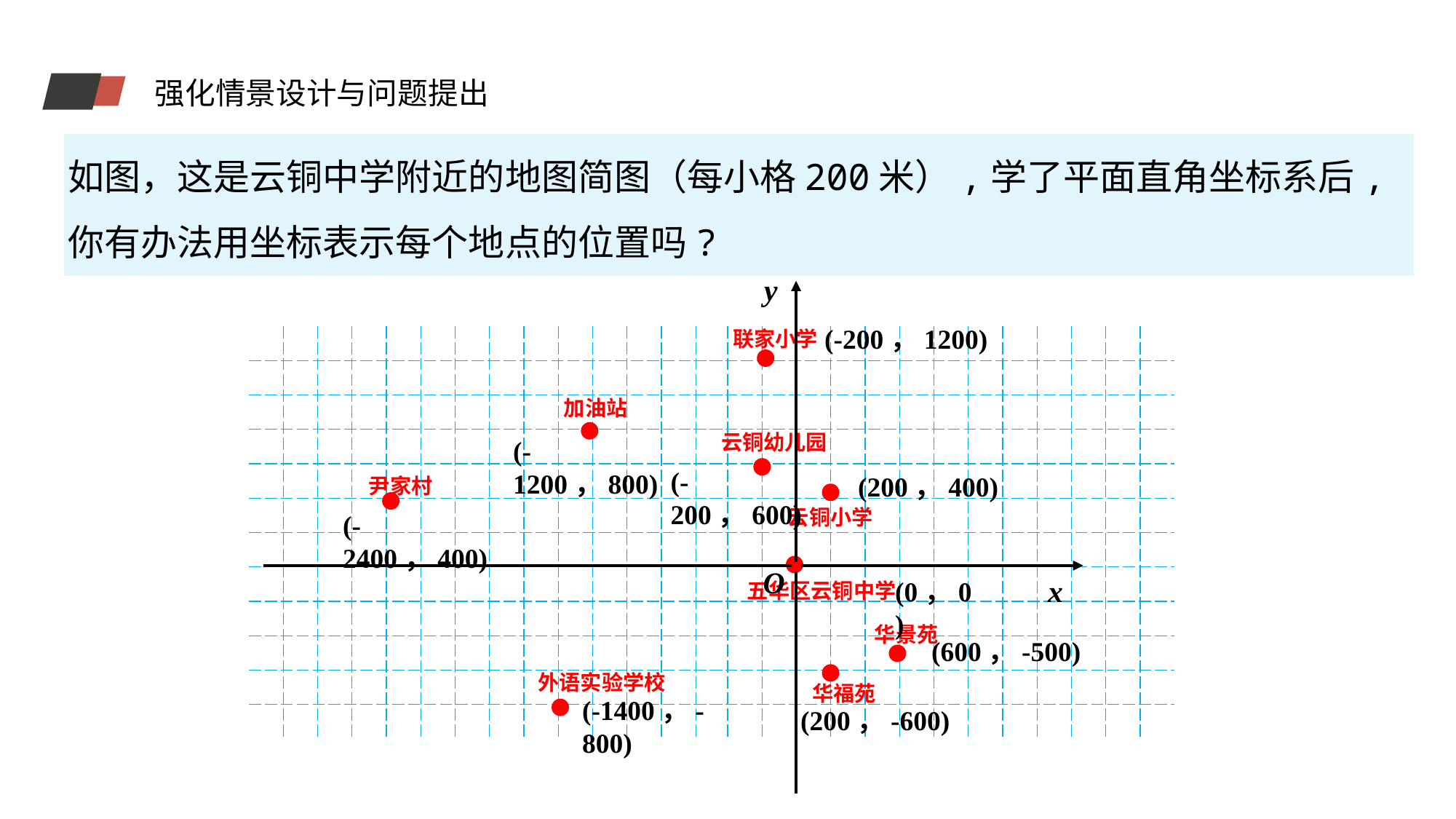

强化情景设计与问题提出

如图，这是云铜中学附近的地图简图（每小格200米）,学了平面直角坐标系后,你有办法用坐标表示每个地点的位置吗?

y

(-200，1200)
联家小学

加油站
云铜幼儿园
尹家村
云铜小学
五华区云铜中学
华景苑
外语实验学校
华福苑
|  |  |  |  |  |  |  |  |  |  |  |  |  |  |
| --- | --- | --- | --- | --- | --- | --- | --- | --- | --- | --- | --- | --- | --- |
|  |  |  |  |  |  |  |  |  |  |  |  |  |  |
|  |  |  |  |  |  |  |  |  |  |  |  |  |  |
|  |  |  |  |  |  |  |  |  |  |  |  |  |  |
|  |  |  |  |  |  |  |  |  |  |  |  |  |  |
|  |  |  |  |  |  |  |  |  |  |  |  |  |  |
|  |  |  |  |  |  |  |  |  |  |  |  |  |  |
|  |  |  |  |  |  |  |  |  |  |  |  |  |  |
|  |  |  |  |  |  |  |  |  |  |  |  |  |  |
|  |  |  |  |  |  |  |  |  |  |  |  |  |  |
|  |  |  |  |  |  |  |  |  |  |  |  |  |  |
|  |  |  |  |  |  |  |  |  |  |  |  |  |  |
|  |  |  |  |  |  |  |  |  |  |  |  |  |  |
| --- | --- | --- | --- | --- | --- | --- | --- | --- | --- | --- | --- | --- | --- |
|  |  |  |  |  |  |  |  |  |  |  |  |  |  |
|  |  |  |  |  |  |  |  |  |  |  |  |  |  |
|  |  |  |  |  |  |  |  |  |  |  |  |  |  |
|  |  |  |  |  |  |  |  |  |  |  |  |  |  |
|  |  |  |  |  |  |  |  |  |  |  |  |  |  |
|  |  |  |  |  |  |  |  |  |  |  |  |  |  |
|  |  |  |  |  |  |  |  |  |  |  |  |  |  |
|  |  |  |  |  |  |  |  |  |  |  |  |  |  |
|  |  |  |  |  |  |  |  |  |  |  |  |  |  |
|  |  |  |  |  |  |  |  |  |  |  |  |  |  |
|  |  |  |  |  |  |  |  |  |  |  |  |  |  |
(-1200，800)
(-200，600)
(200，400)
(-2400，400)
·
O
x
(0，0)
(600，-500)
(-1400，-800)
(200，-600)